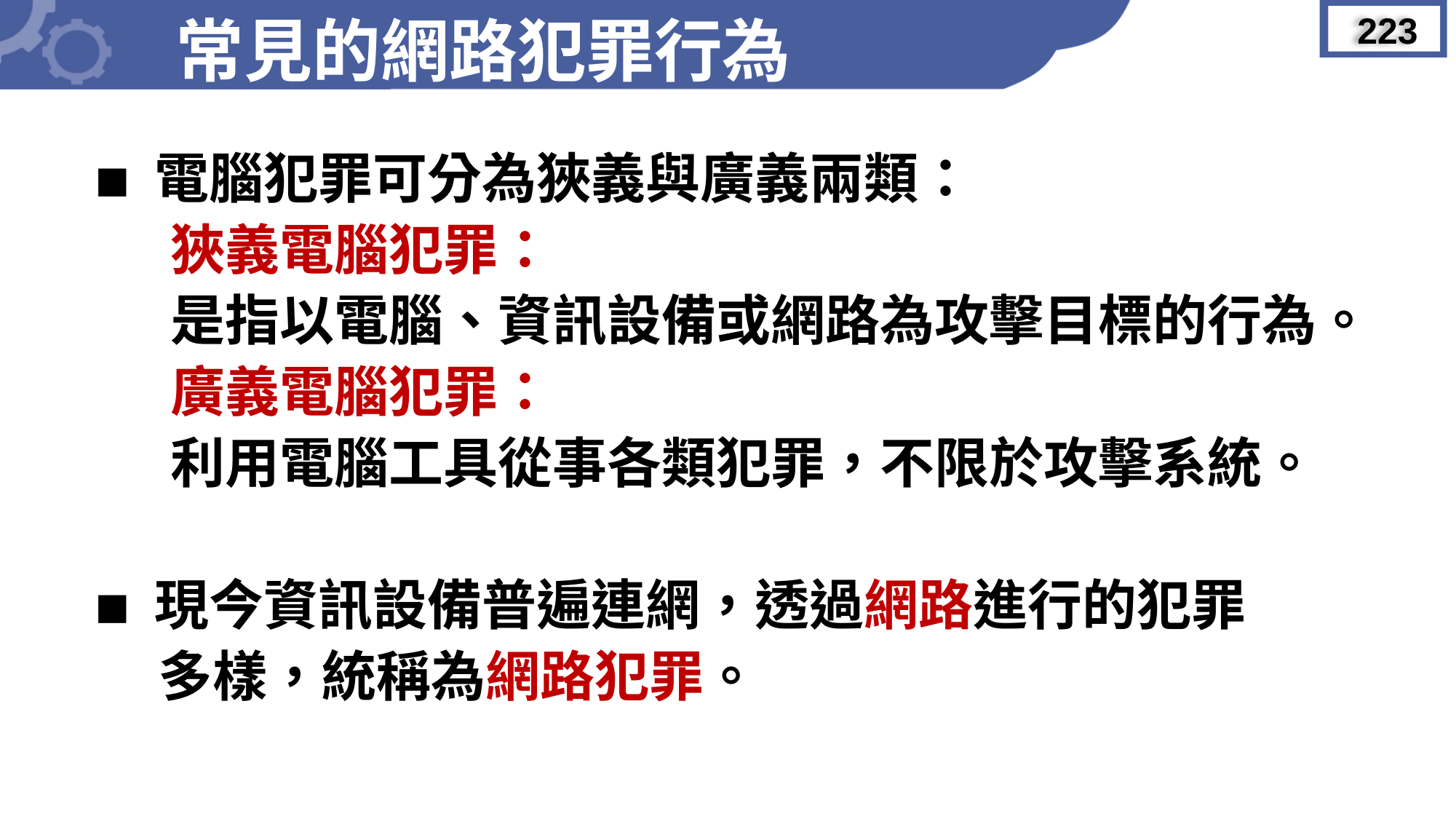

常見的網路犯罪行為
223
◼︎ 電腦犯罪可分為狹義與廣義兩類：
     狹義電腦犯罪：
     是指以電腦、資訊設備或網路為攻擊目標的行為。
     廣義電腦犯罪：
     利用電腦工具從事各類犯罪，不限於攻擊系統。

◼︎ 現今資訊設備普遍連網，透過網路進行的犯罪
    多樣，統稱為網路犯罪。